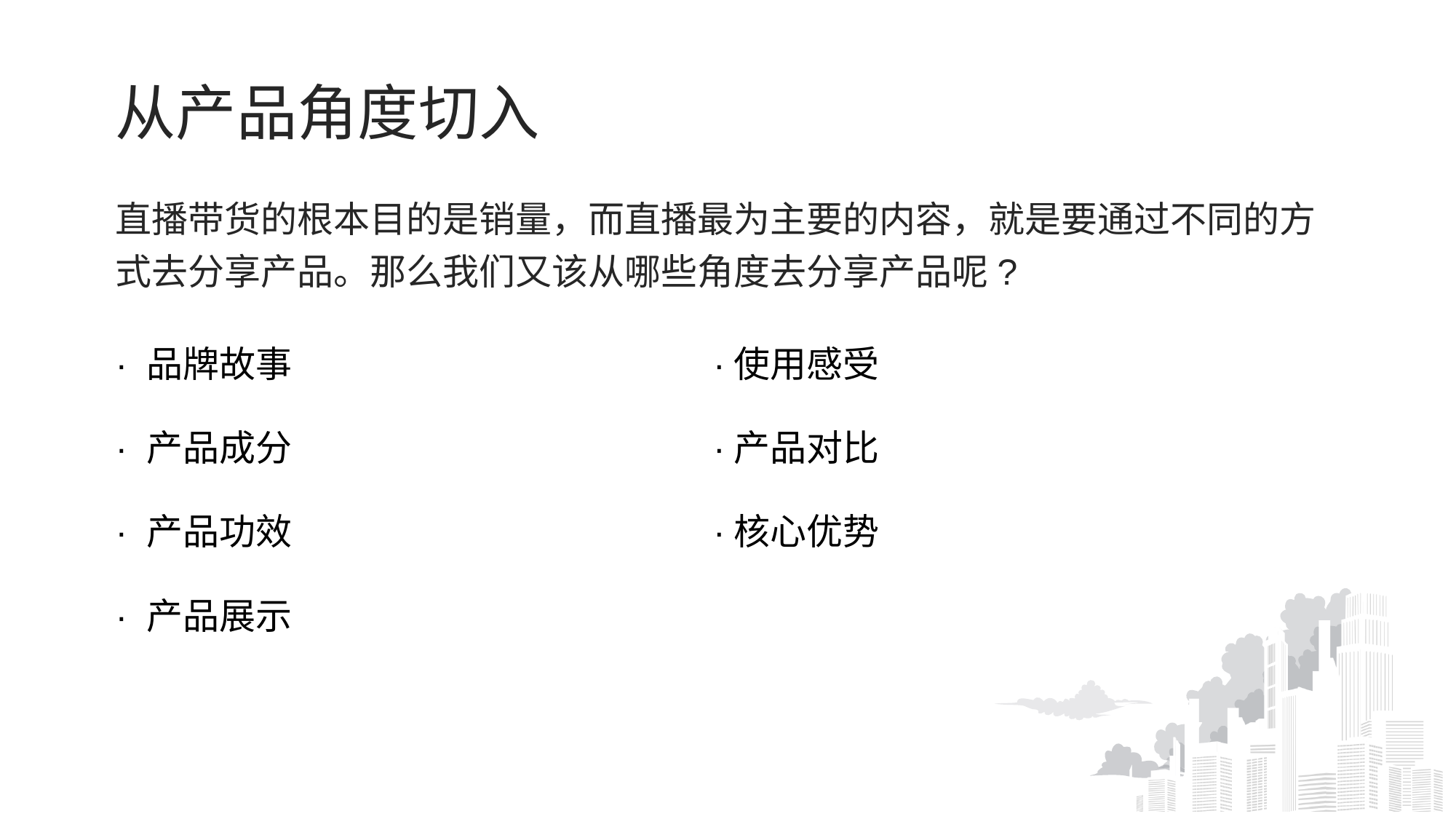

# 从产品角度切入
直播带货的根本目的是销量，而直播最为主要的内容，就是要通过不同的方式去分享产品。那么我们又该从哪些角度去分享产品呢?
· 品牌故事
·使用感受
· 产品成分
·产品对比
· 产品功效
·核心优势
· 产品展示